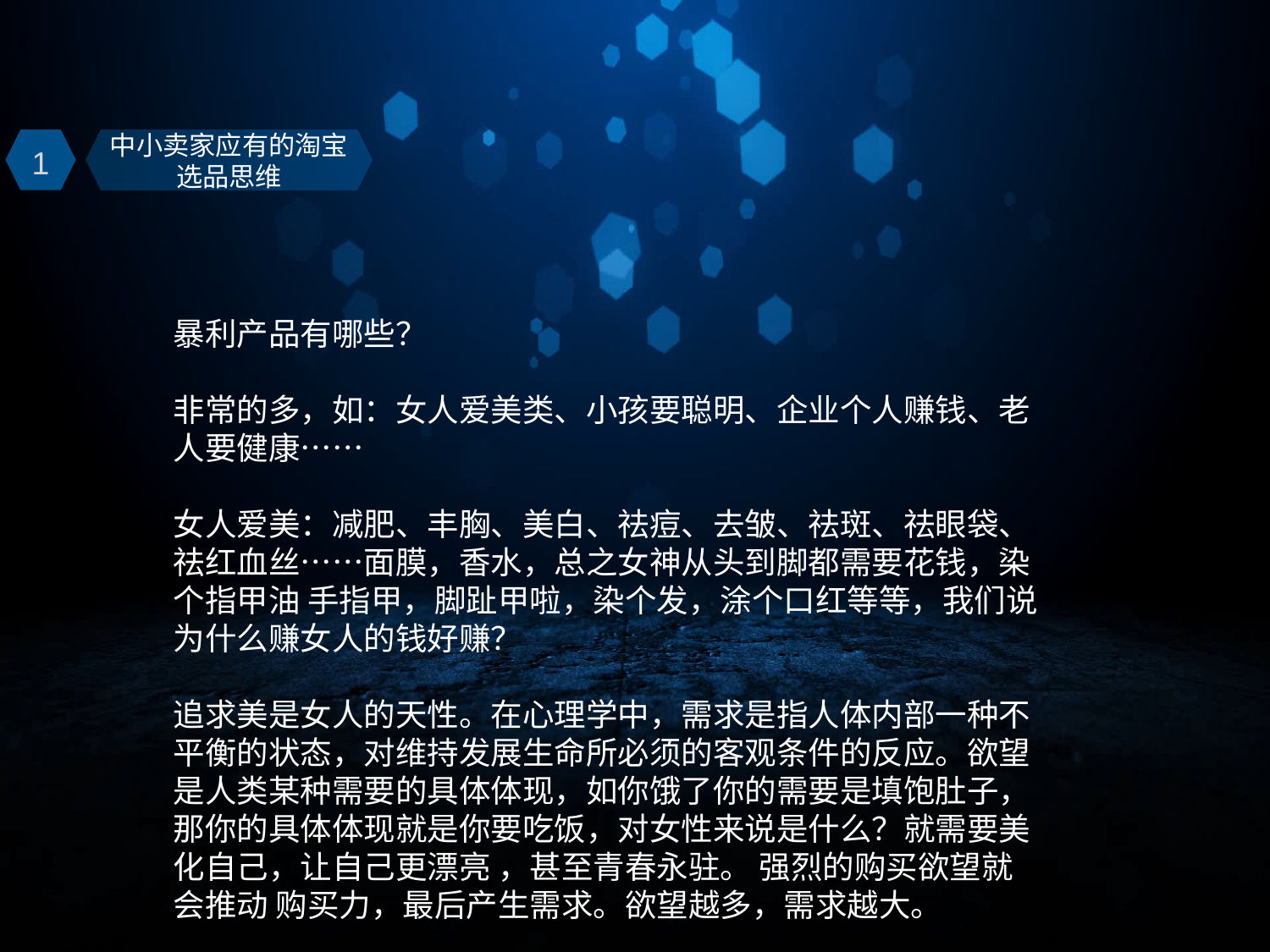

中小卖家应有的淘宝选品思维

1

暴利产品有哪些？

非常的多，如：女人爱美类、小孩要聪明、企业个人赚钱、老人要健康……

女人爱美：减肥、丰胸、美白、祛痘、去皱、祛斑、祛眼袋、祛红血丝……面膜，香水，总之女神从头到脚都需要花钱，染个指甲油 手指甲，脚趾甲啦，染个发，涂个口红等等，我们说为什么赚女人的钱好赚？

追求美是女人的天性。在心理学中，需求是指人体内部一种不平衡的状态，对维持发展生命所必须的客观条件的反应。欲望是人类某种需要的具体体现，如你饿了你的需要是填饱肚子，那你的具体体现就是你要吃饭，对女性来说是什么？就需要美化自己，让自己更漂亮 ，甚至青春永驻。 强烈的购买欲望就会推动 购买力，最后产生需求。欲望越多，需求越大。